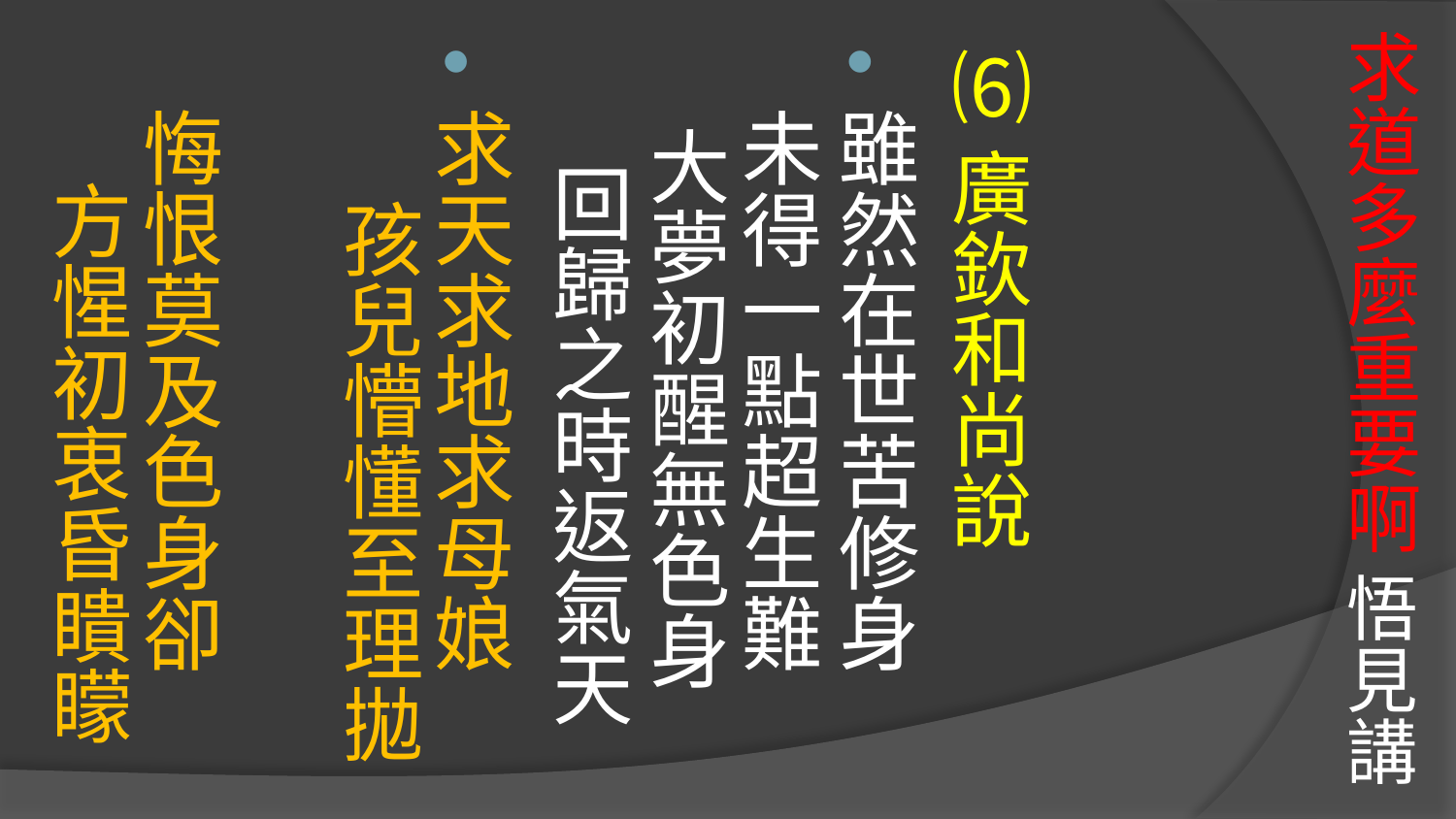

# 求道多麼重要啊 悟見講
⑹廣欽和尚說
雖然在世苦修身   未得一點超生難       大夢初醒無色身        回歸之時返氣天
求天求地求母娘           孩兒懵懂至理拋
悔恨莫及色身卻          方惺初衷昏瞶矇